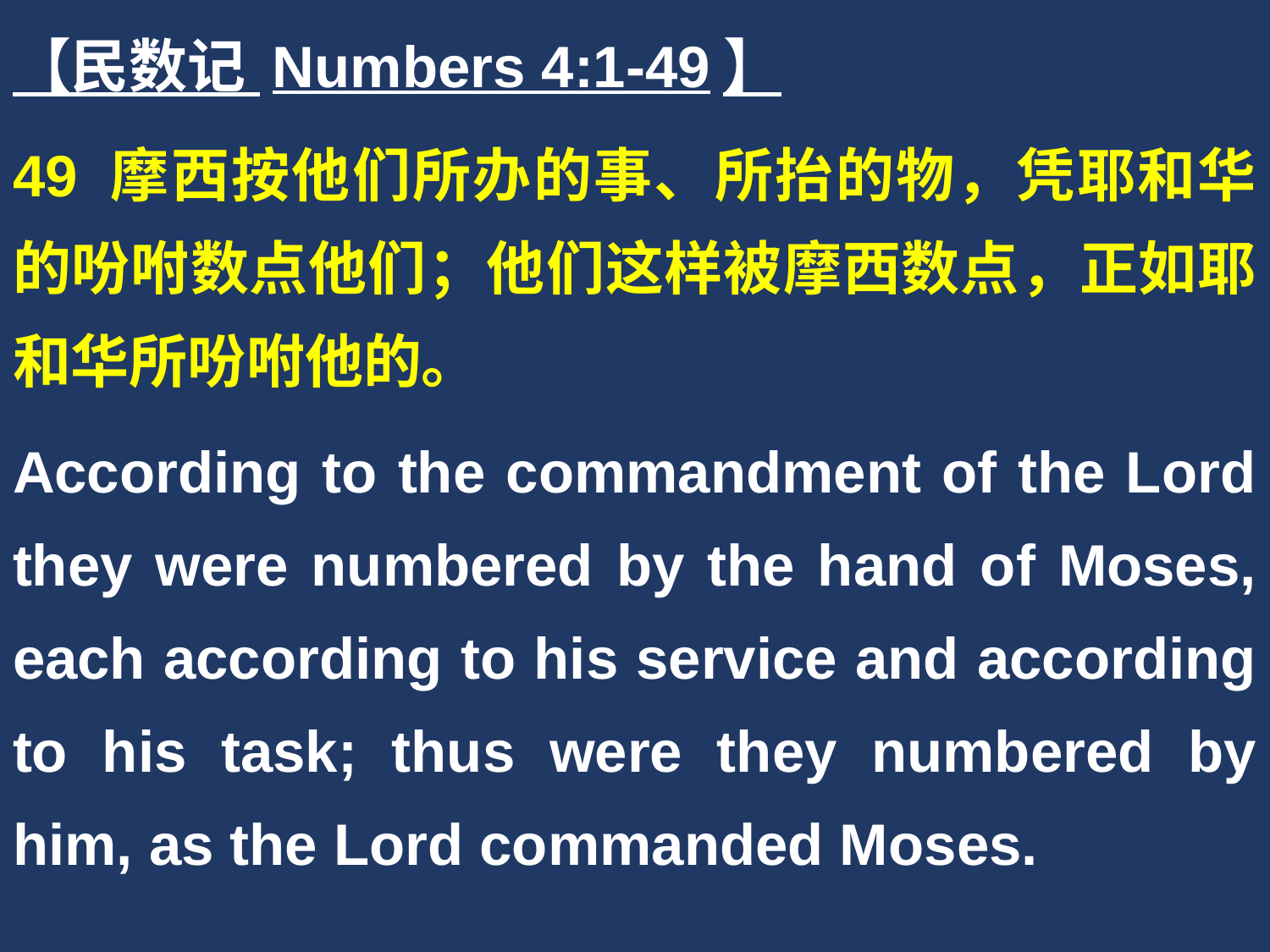

【民数记 Numbers 4:1-49】
49 摩西按他们所办的事、所抬的物，凭耶和华的吩咐数点他们；他们这样被摩西数点，正如耶和华所吩咐他的。
According to the commandment of the Lord they were numbered by the hand of Moses, each according to his service and according to his task; thus were they numbered by him, as the Lord commanded Moses.